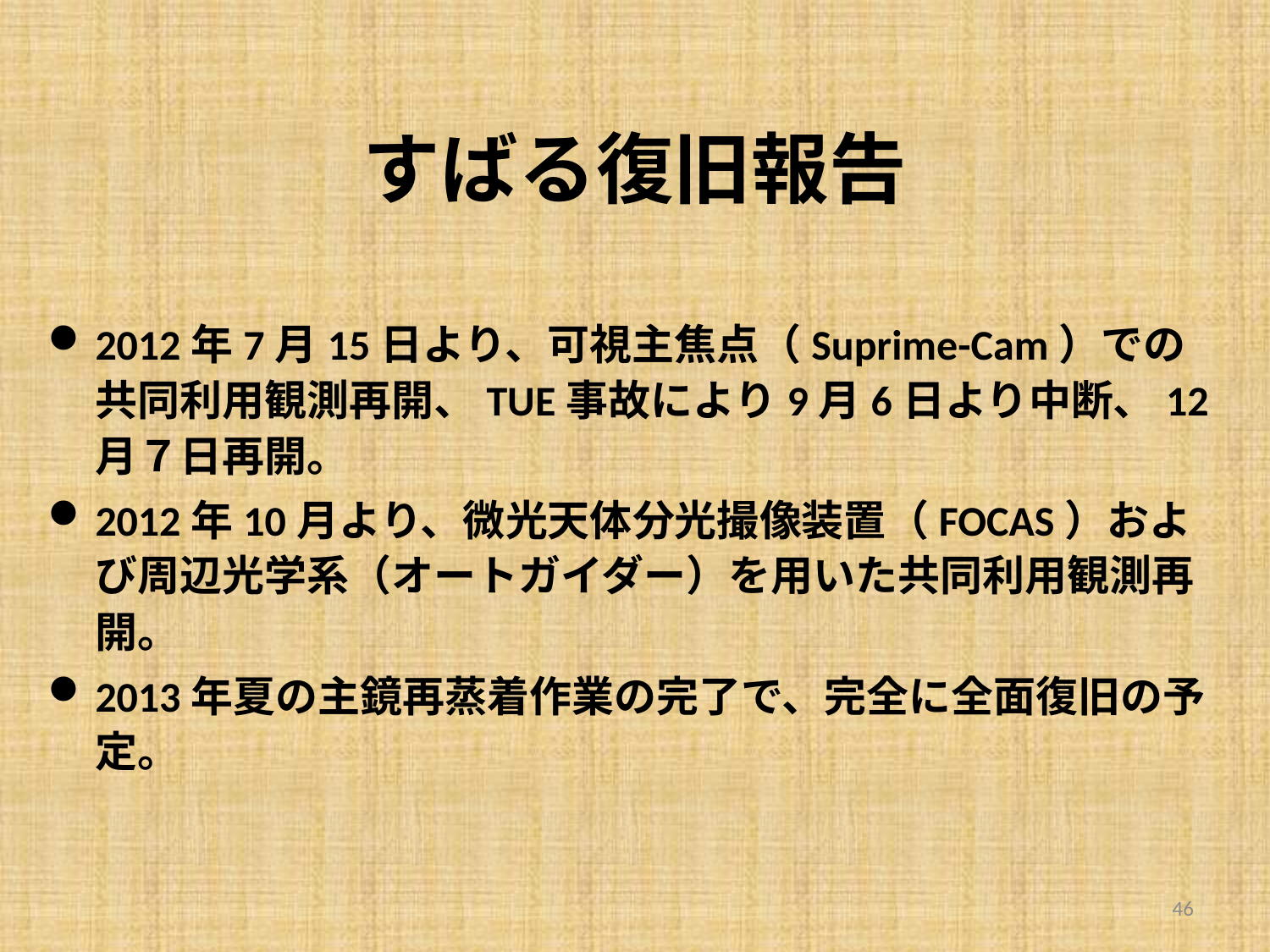

# すばる復旧報告
2012年7月15日より、可視主焦点（Suprime-Cam）での共同利用観測再開、TUE事故により9月6日より中断、12月７日再開。
2012年10月より、微光天体分光撮像装置（FOCAS）および周辺光学系（オートガイダー）を用いた共同利用観測再開。
2013年夏の主鏡再蒸着作業の完了で、完全に全面復旧の予定。
46